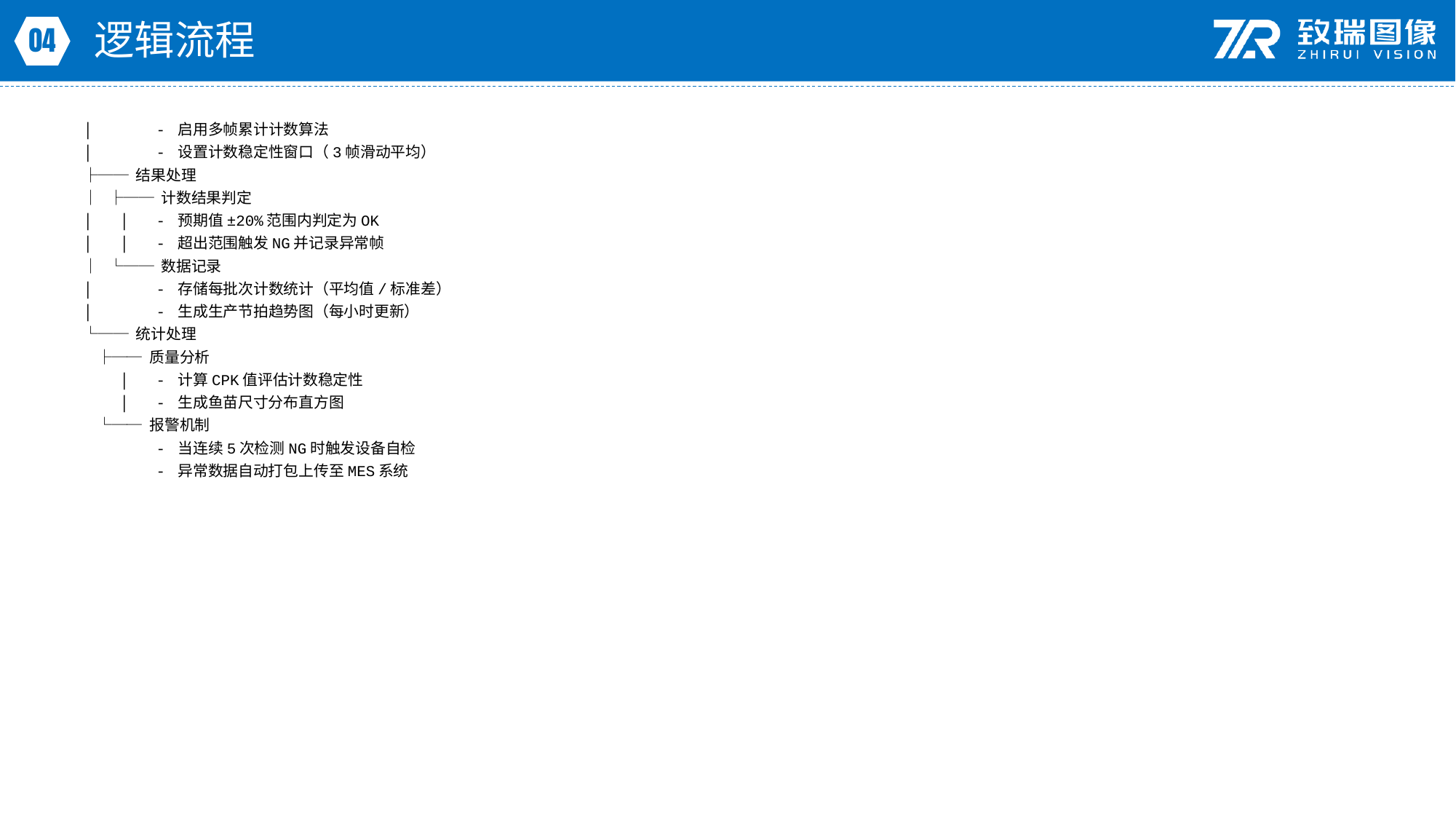

逻辑流程
04

│       - 启用多帧累计计数算法
│       - 设置计数稳定性窗口（3帧滑动平均）
├── 结果处理
│   ├── 计数结果判定
│   │   - 预期值±20%范围内判定为OK
│   │   - 超出范围触发NG并记录异常帧
│   └── 数据记录
│       - 存储每批次计数统计（平均值/标准差）
│       - 生成生产节拍趋势图（每小时更新）
└── 统计处理
    ├── 质量分析
    │   - 计算CPK值评估计数稳定性
    │   - 生成鱼苗尺寸分布直方图
    └── 报警机制
        - 当连续5次检测NG时触发设备自检
        - 异常数据自动打包上传至MES系统